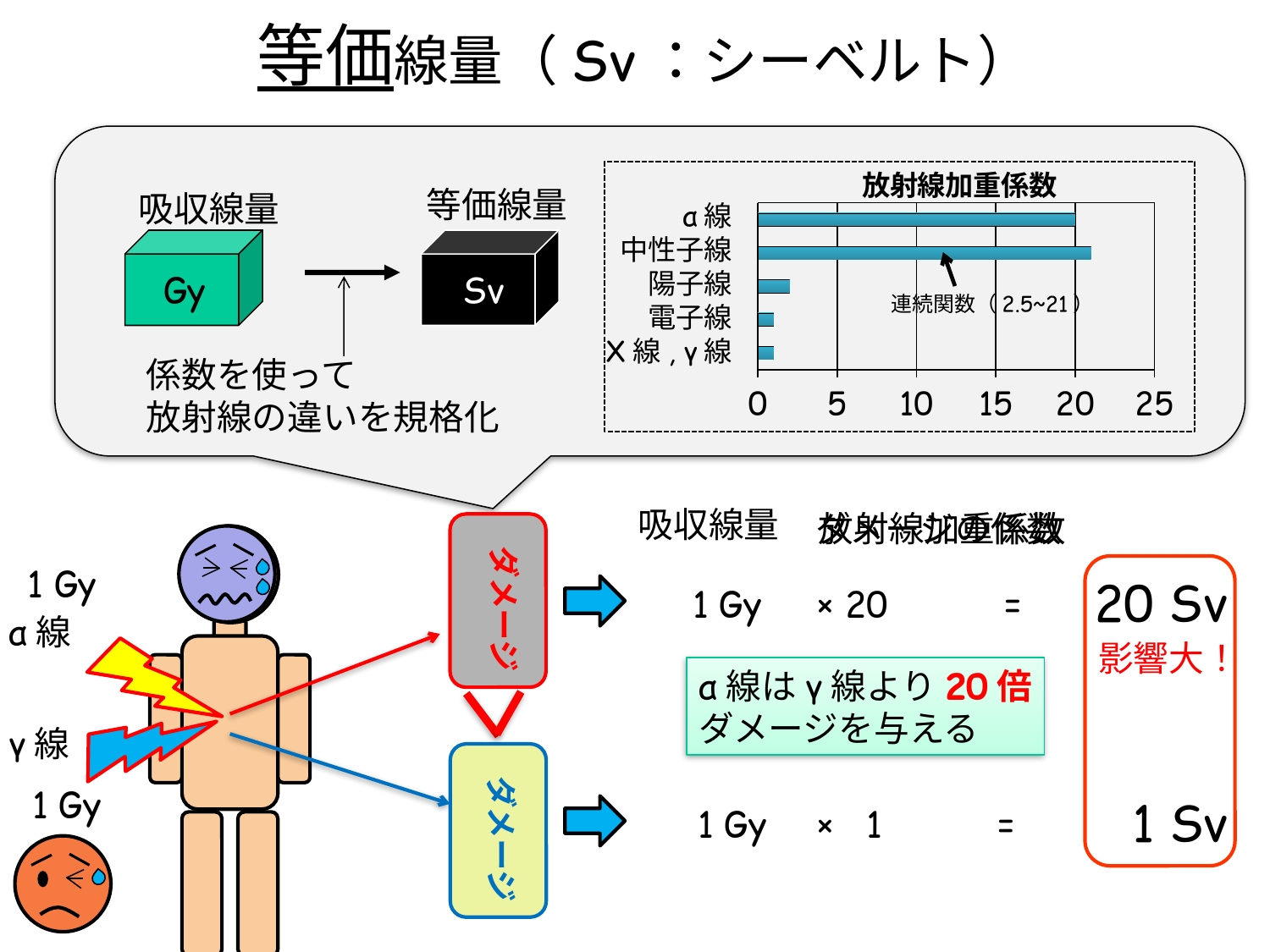

# 等価線量（Sv：シーベルト）

### Chart

| Category |  |
|---|---|
| 光子
（γ線, X線） | 1.0 |
| 電子
（β線） | 1.0 |
| 陽子 | 2.0 |
| 中性子 | 21.0 |
| α粒子 | 20.0 |
α線
中性子線
陽子線
電子線
X線, γ線
連続関数（2.5~21）
等価線量
吸収線量

Gy
Sv

係数を使って
放射線の違いを規格化
吸収線量
ダメージの係数
放射線加重係数

ダメージ

1 Gy

20 Sv

1 Gy
× 20           =
α線

影響大！

α線はγ線より20倍
ダメージを与える

γ線

ダメージ
1 Gy
1 Sv

1 Gy
×   1           =